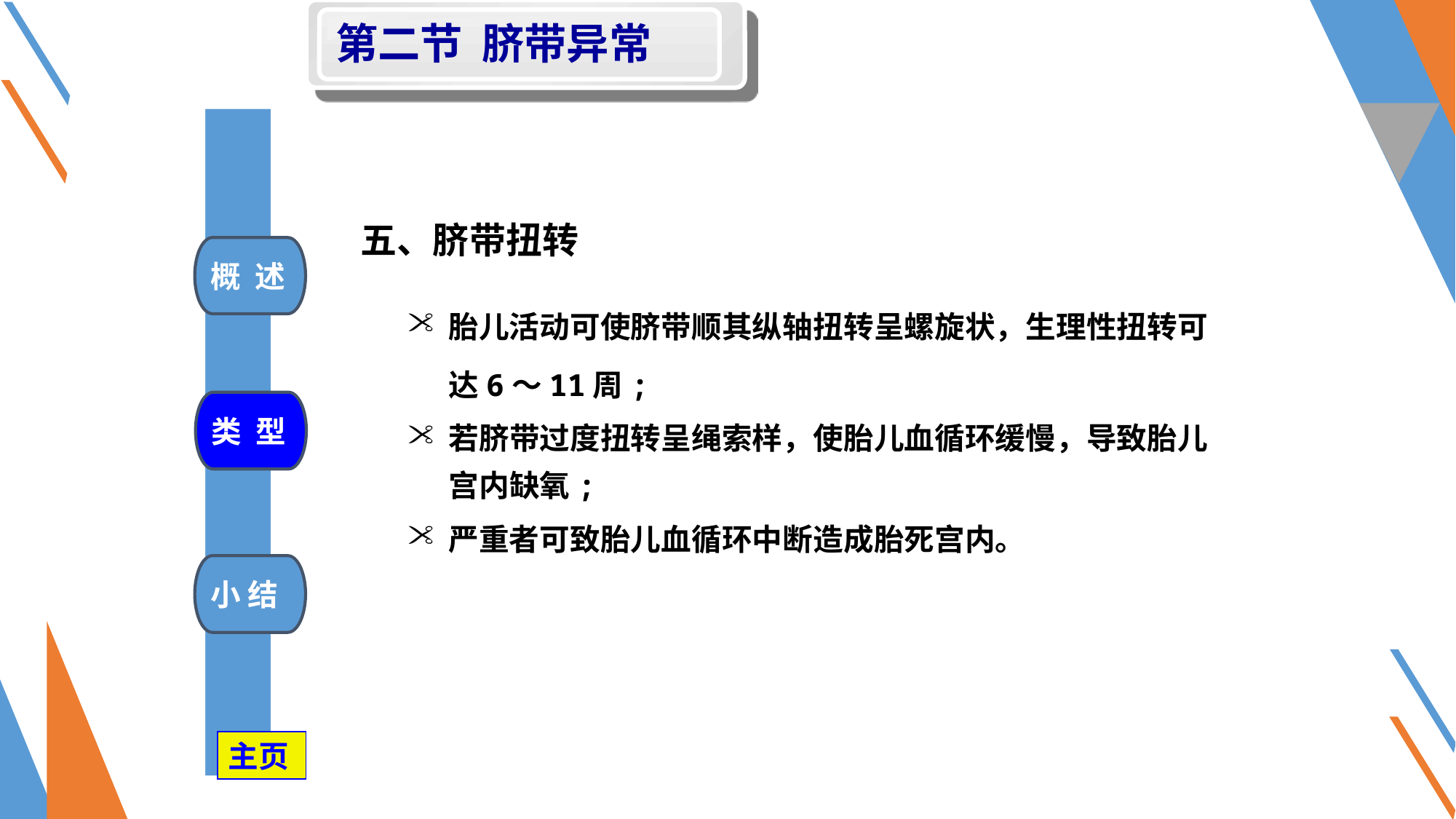

第二节  脐带异常

五、脐带扭转
概  述
胎儿活动可使脐带顺其纵轴扭转呈螺旋状，生理性扭转可达6～11周;
若脐带过度扭转呈绳索样，使胎儿血循环缓慢，导致胎儿宫内缺氧;
严重者可致胎儿血循环中断造成胎死宫内。
类  型
小 结
主页